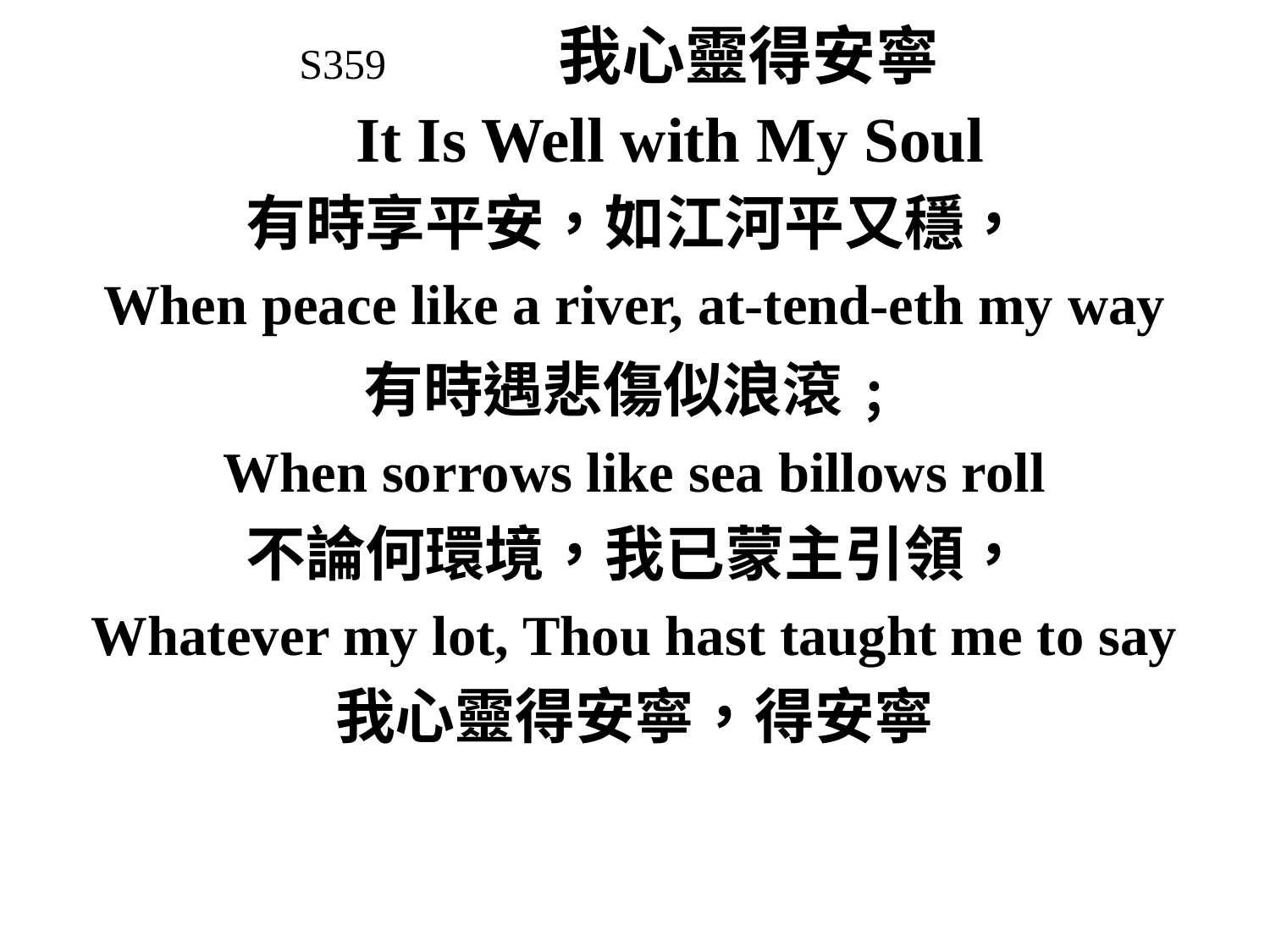

# S359          我心靈得安寧 It Is Well with My Soul
有時享平安，如江河平又穩，
When peace like a river, at-tend-eth my way
有時遇悲傷似浪滾﹔
When sorrows like sea billows roll
不論何環境，我已蒙主引領，
Whatever my lot, Thou hast taught me to say
我心靈得安寧，得安寧